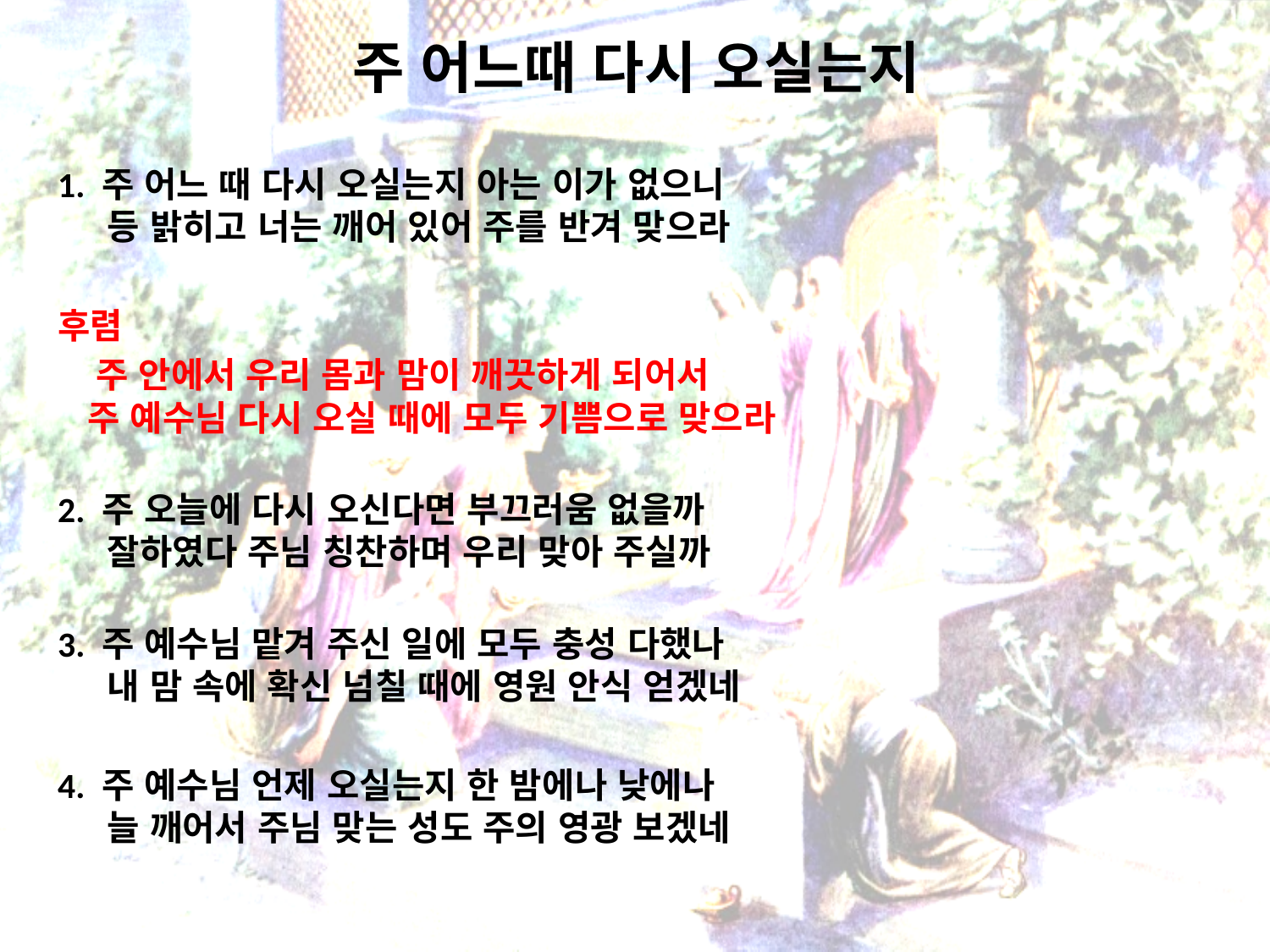

# 주 어느때 다시 오실는지
1. 주 어느 때 다시 오실는지 아는 이가 없으니
     등 밝히고 너는 깨어 있어 주를 반겨 맞으라

후렴
   주 안에서 우리 몸과 맘이 깨끗하게 되어서
   주 예수님 다시 오실 때에 모두 기쁨으로 맞으라
2. 주 오늘에 다시 오신다면 부끄러움 없을까
     잘하였다 주님 칭찬하며 우리 맞아 주실까
3. 주 예수님 맡겨 주신 일에 모두 충성 다했나
     내 맘 속에 확신 넘칠 때에 영원 안식 얻겠네

4. 주 예수님 언제 오실는지 한 밤에나 낮에나
     늘 깨어서 주님 맞는 성도 주의 영광 보겠네